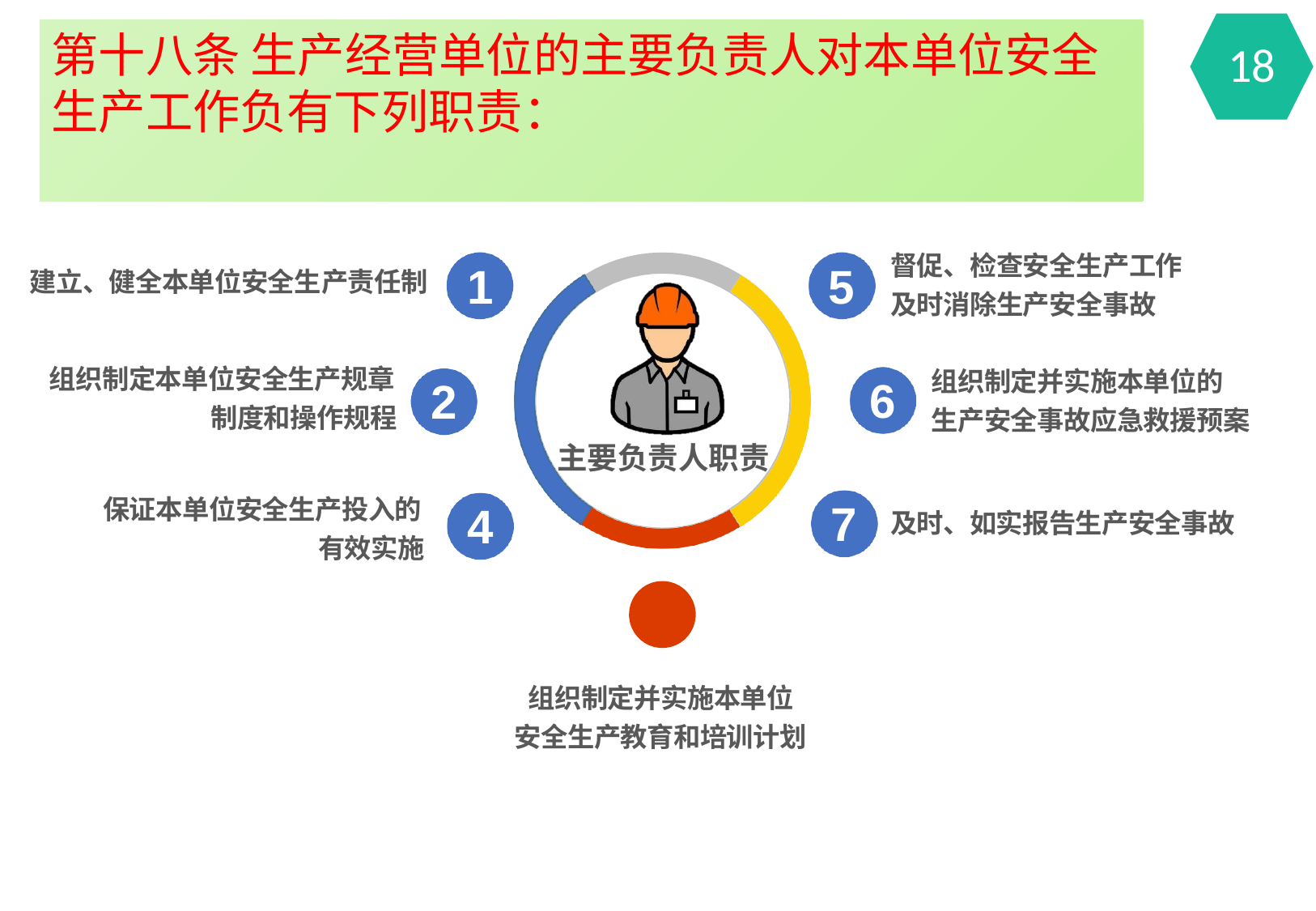

第十八条 生产经营单位的主要负责人对本单位安全生产工作负有下列职责：

18
督促、检查安全生产工作 及时消除生产安全事故

1
5
建立、健全本单位安全生产责任制

组织制定并实施本单位的 生产安全事故应急救援预案
组织制定本单位安全生产规章
制度和操作规程
6
2
主要负责人职责
保证本单位安全生产投入的
有效实施
7
4
及时、如实报告生产安全事故

3
组织制定并实施本单位 安全生产教育和培训计划